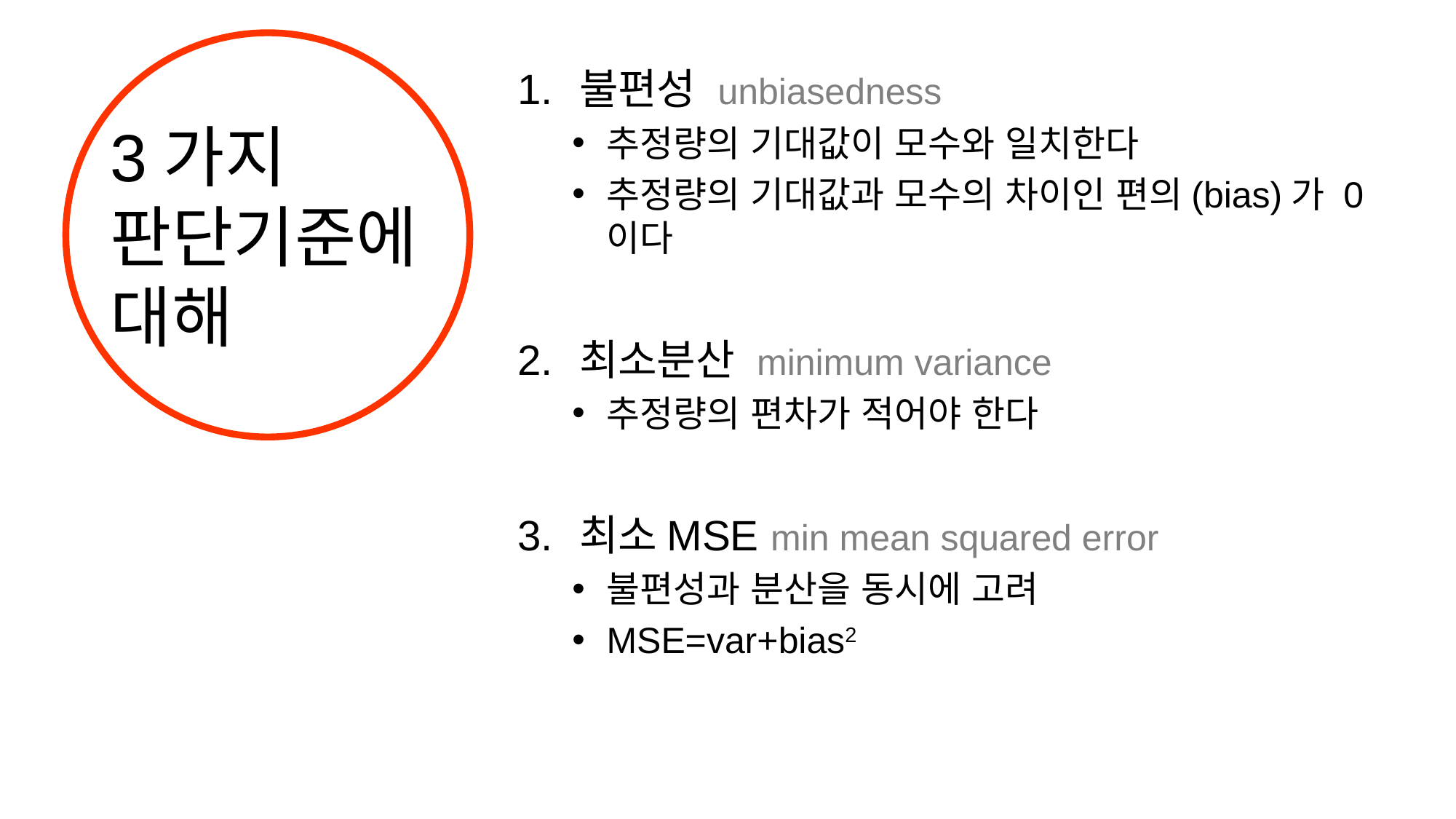

불편성 unbiasedness
추정량의 기대값이 모수와 일치한다
추정량의 기대값과 모수의 차이인 편의(bias)가 0이다

최소분산 minimum variance
추정량의 편차가 적어야 한다

최소MSE min mean squared error
불편성과 분산을 동시에 고려
MSE=var+bias2
# 3가지 판단기준에 대해